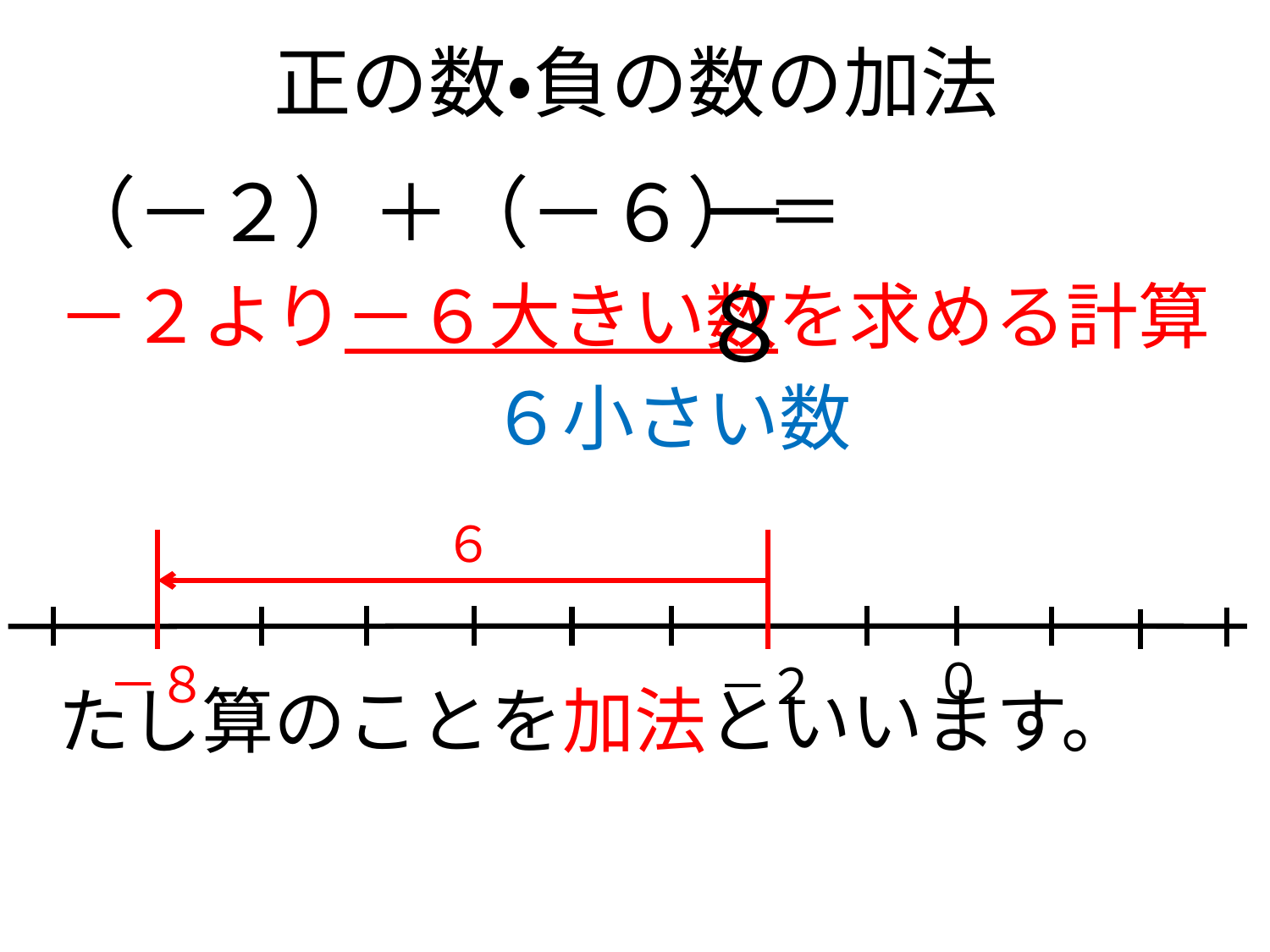

# 正の数・負の数の加法
－８
（－２）＋（－６）＝
－２より－６大きい数を求める計算
　　　　　　６小さい数

たし算のことを加法といいます。
６
０
－８
－２